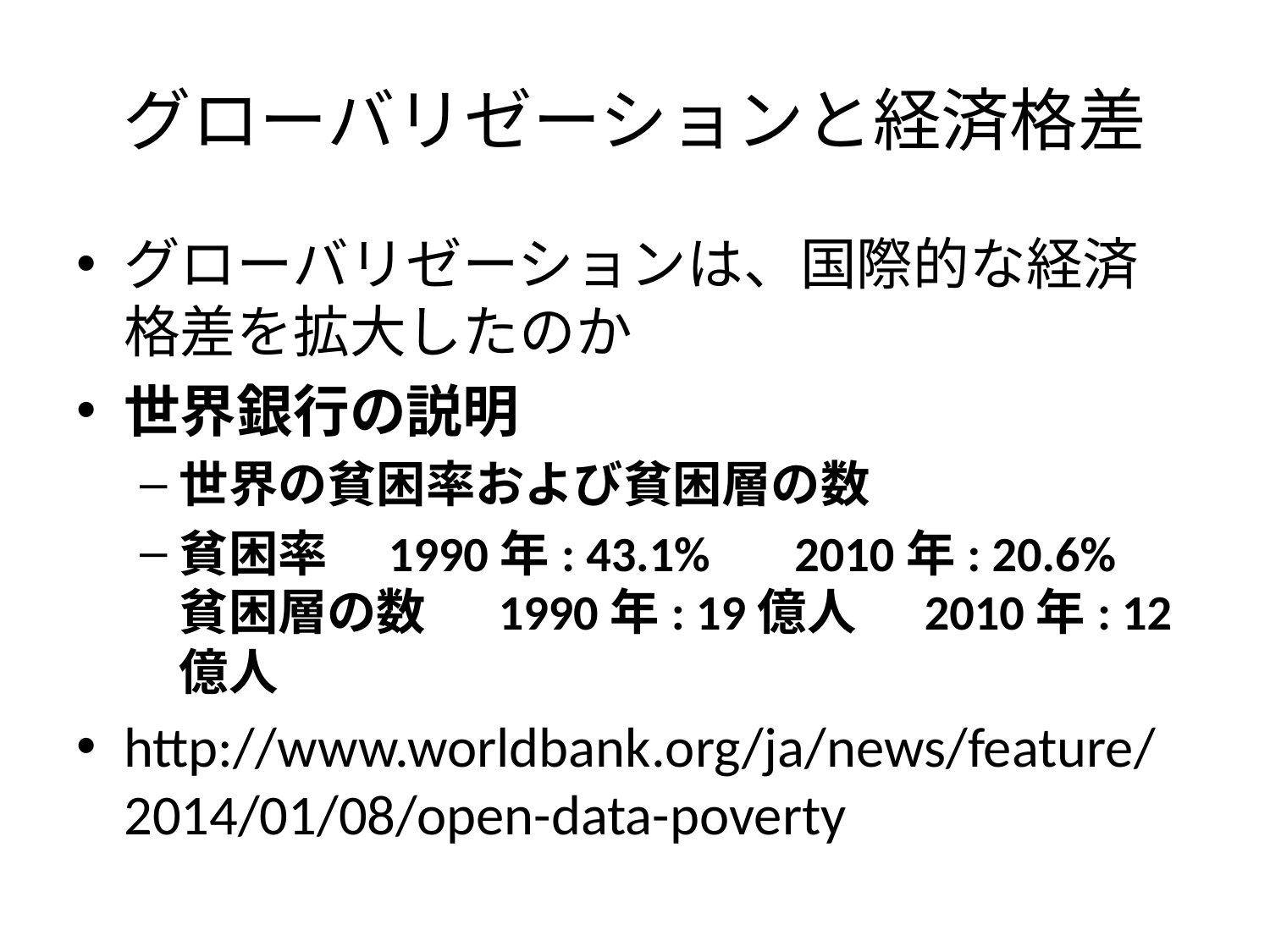

# グローバリゼーションと経済格差
グローバリゼーションは、国際的な経済格差を拡大したのか
世界銀行の説明
世界の貧困率および貧困層の数
貧困率　1990年: 43.1% 　2010年: 20.6% 
貧困層の数　 1990年: 19億人     2010年: 12億人
http://www.worldbank.org/ja/news/feature/2014/01/08/open-data-poverty